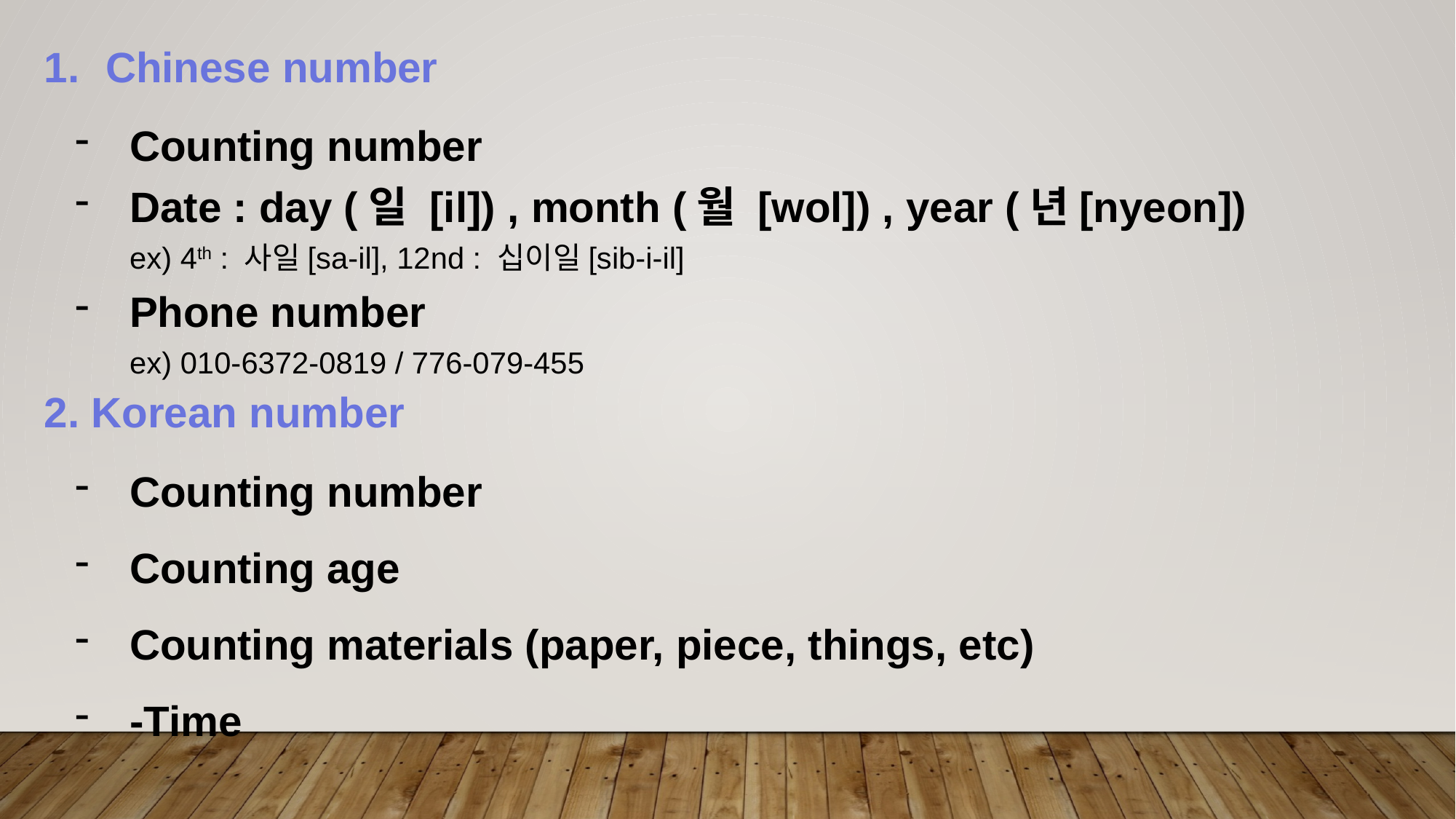

Chinese number
Counting number
Date : day (일 [il]) , month (월 [wol]) , year (년[nyeon])
ex) 4th : 사일[sa-il], 12nd : 십이일[sib-i-il]
Phone number
ex) 010-6372-0819 / 776-079-455
2. Korean number
Counting number
Counting age
Counting materials (paper, piece, things, etc)
-Time